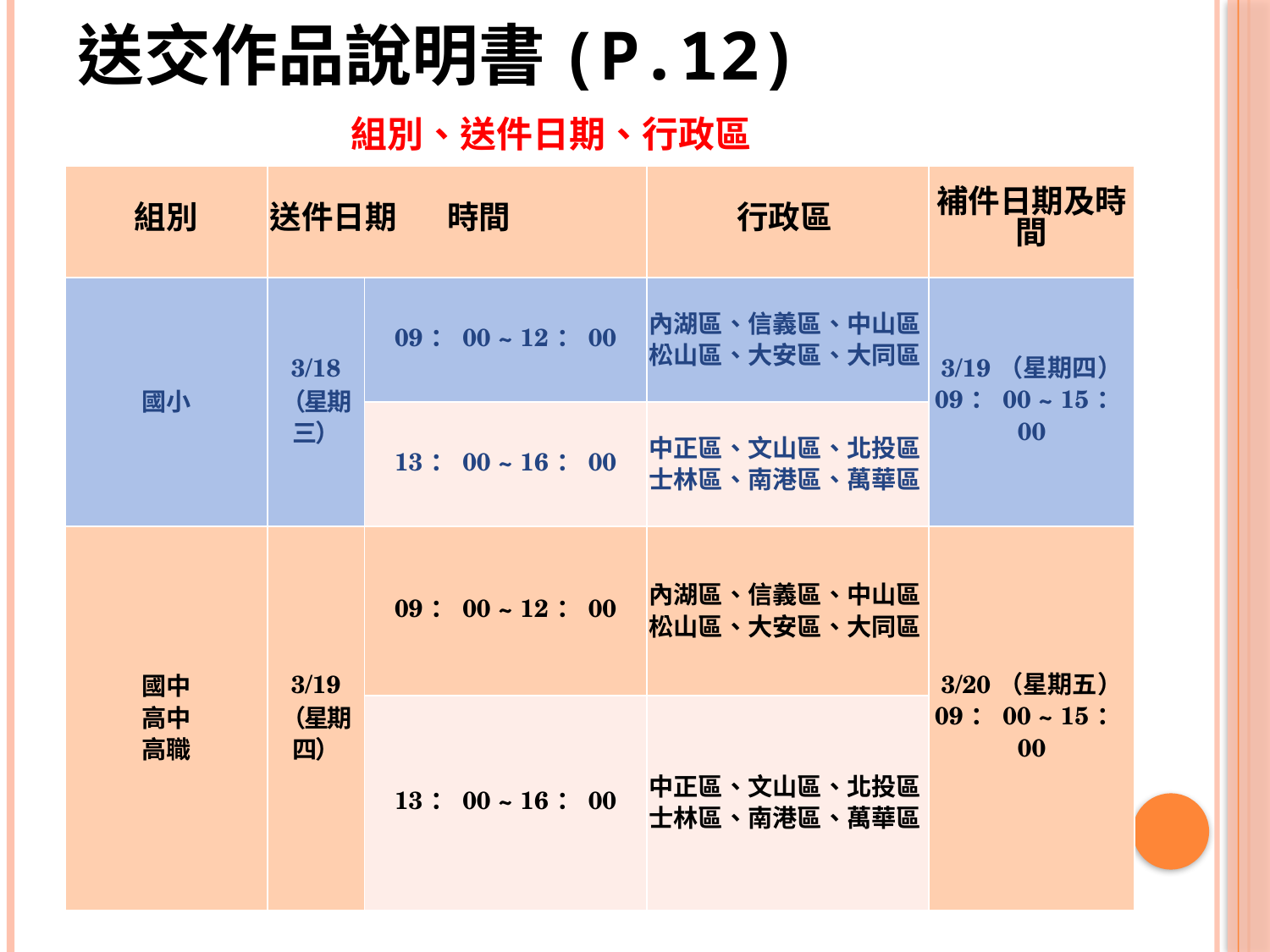

# 送交作品說明書(P.12)                    組別、送件日期、行政區
| 組別 | 送件日期 時間 |  | 行政區 | 補件日期及時間 |
| --- | --- | --- | --- | --- |
| 國小 | 3/18 （星期三） | 09：00 ~ 12：00 | 內湖區、信義區、中山區 松山區、大安區、大同區 | 3/19（星期四） 09：00 ~ 15：00 |
|  |  | 13：00 ~ 16：00 | 中正區、文山區、北投區 士林區、南港區、萬華區 |  |
| 國中 高中 高職 | 3/19 （星期四） | 09：00 ~ 12：00 | 內湖區、信義區、中山區 松山區、大安區、大同區 | 3/20（星期五） 09：00 ~ 15：00 |
|  |  | 13：00 ~ 16：00 | 中正區、文山區、北投區 士林區、南港區、萬華區 |  |